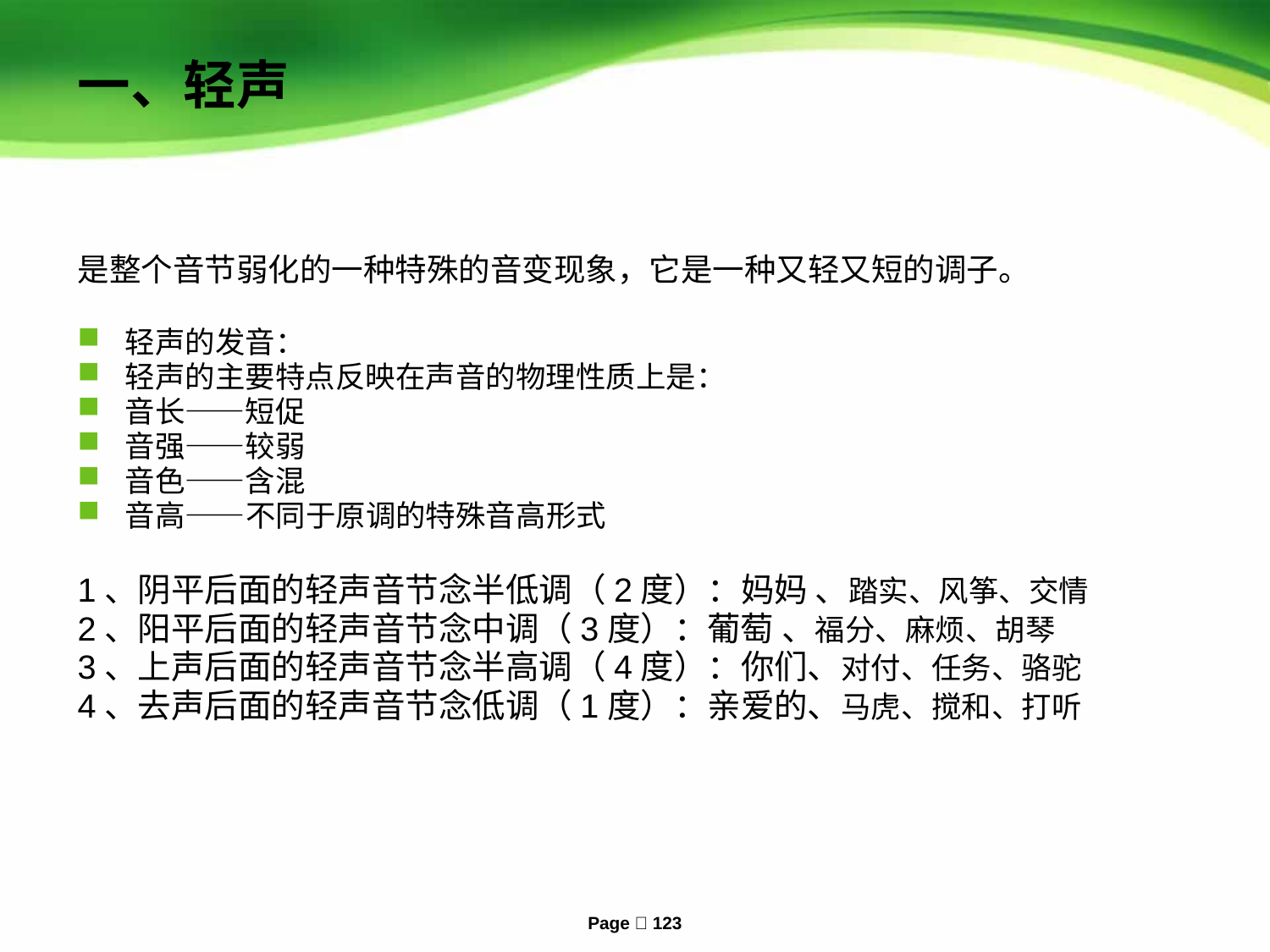

# 一、轻声

是整个音节弱化的一种特殊的音变现象，它是一种又轻又短的调子。

轻声的发音：
轻声的主要特点反映在声音的物理性质上是：
音长——短促
音强——较弱
音色——含混
音高——不同于原调的特殊音高形式

1、阴平后面的轻声音节念半低调（2度）：妈妈 、踏实、风筝、交情
2、阳平后面的轻声音节念中调（3度）：葡萄 、福分、麻烦、胡琴
3、上声后面的轻声音节念半高调（4度）：你们、对付、任务、骆驼
4、去声后面的轻声音节念低调（1度）：亲爱的、马虎、搅和、打听